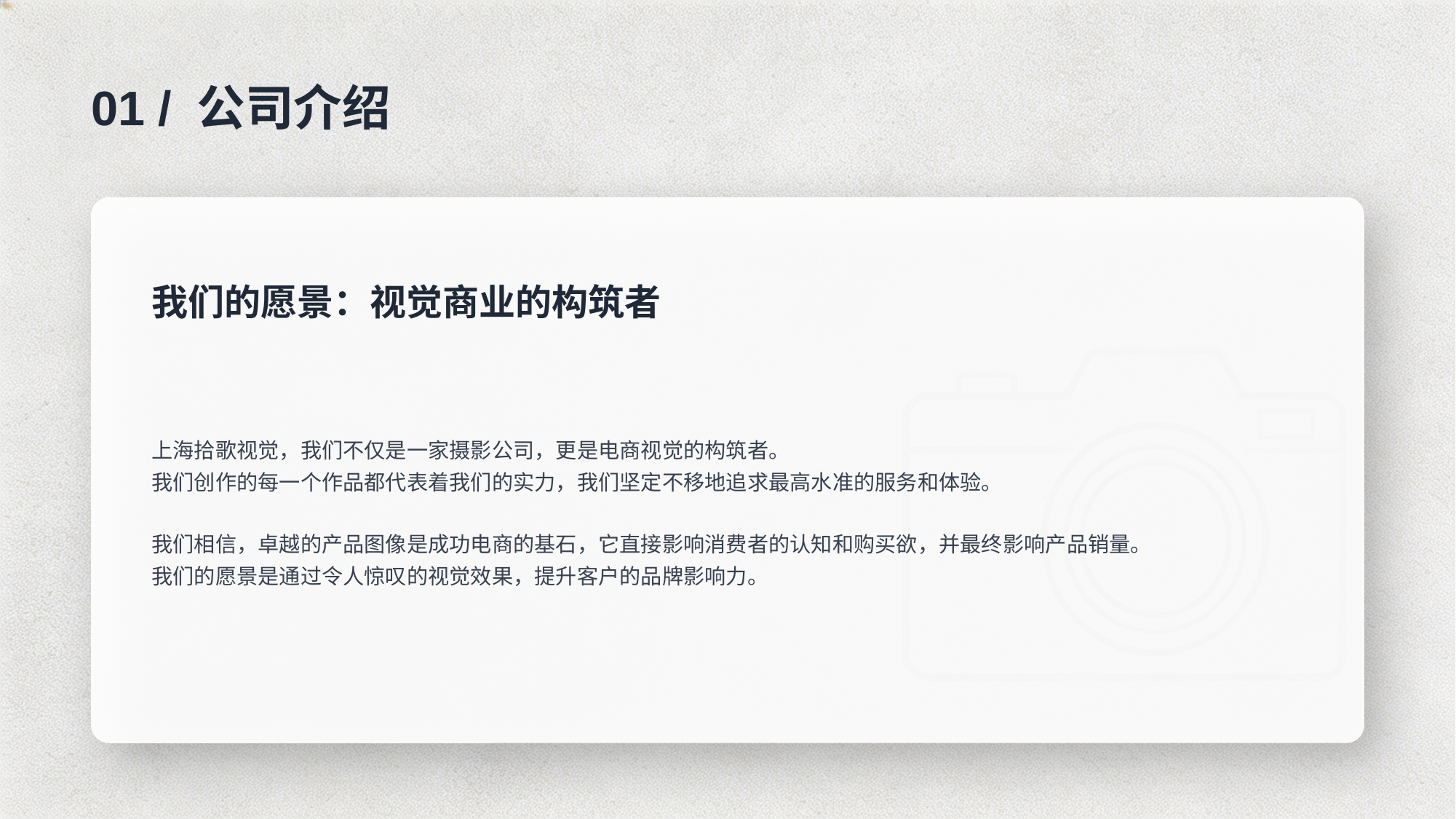

01 / 公司介绍

我们的愿景：视觉商业的构筑者
上海拾歌视觉，我们不仅是一家摄影公司，更是电商视觉的构筑者。
我们创作的每一个作品都代表着我们的实力，我们坚定不移地追求最高水准的服务和体验。
我们相信，卓越的产品图像是成功电商的基石，它直接影响消费者的认知和购买欲，并最终影响产品销量。
我们的愿景是通过令人惊叹的视觉效果，提升客户的品牌影响力。